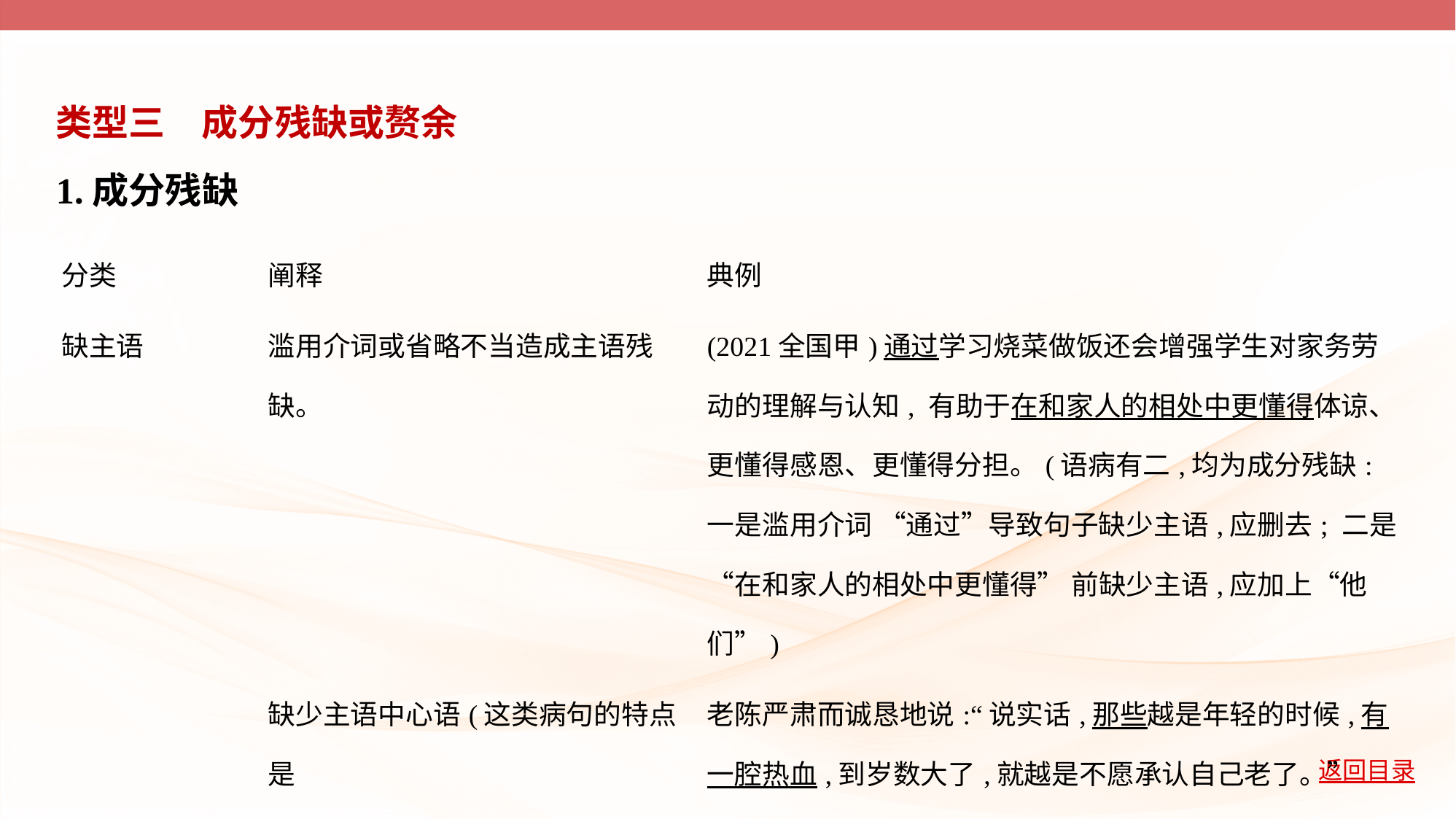

类型三　成分残缺或赘余
1.成分残缺
| 分类 | 阐释 | 典例 |
| --- | --- | --- |
| 缺主语 | 滥用介词或省略不当造成主语残 缺。 | (2021全国甲)通过学习烧菜做饭还会增强学生对家务劳动的理解与认知, 有助于在和家人的相处中更懂得体谅、更懂得感恩、更懂得分担。(语病有二,均为成分残缺:一是滥用介词 “通过”导致句子缺少主语,应删去; 二是“在和家人的相处中更懂得” 前缺少主语,应加上“他们”) |
|  | 缺少主语中心语(这类病句的特点是 主语前的修饰语较长)。 | 老陈严肃而诚恳地说:“说实话,那些越是年轻的时候,有一腔热血,到岁数大了,就越是不愿承认自己老了。” (应在“一腔热血”后面加“的人”) |